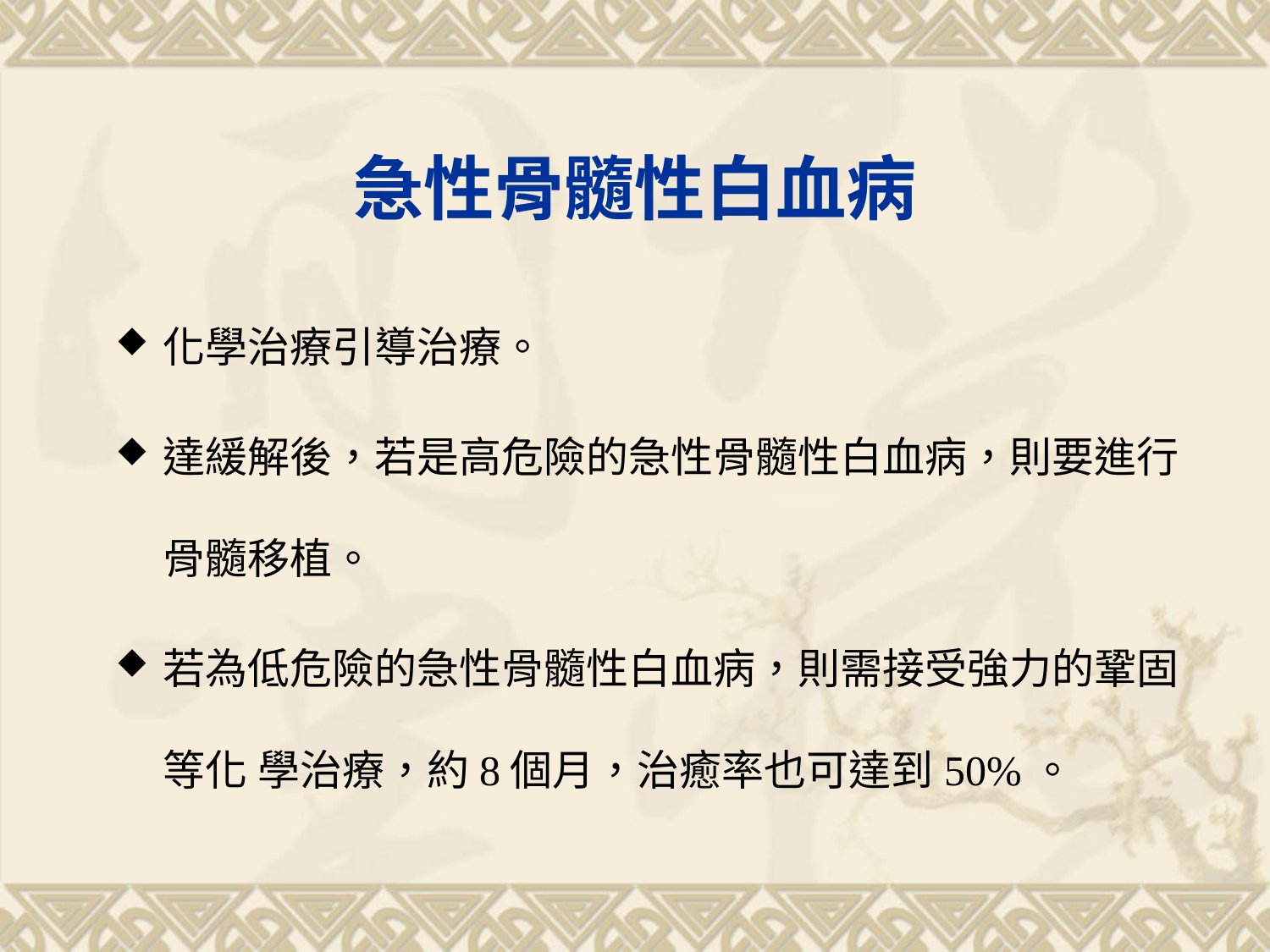

# 急性骨髓性白血病
化學治療引導治療。
達緩解後，若是高危險的急性骨髓性白血病，則要進行骨髓移植。
若為低危險的急性骨髓性白血病，則需接受強力的鞏固等化 學治療，約8個月，治癒率也可達到50%。